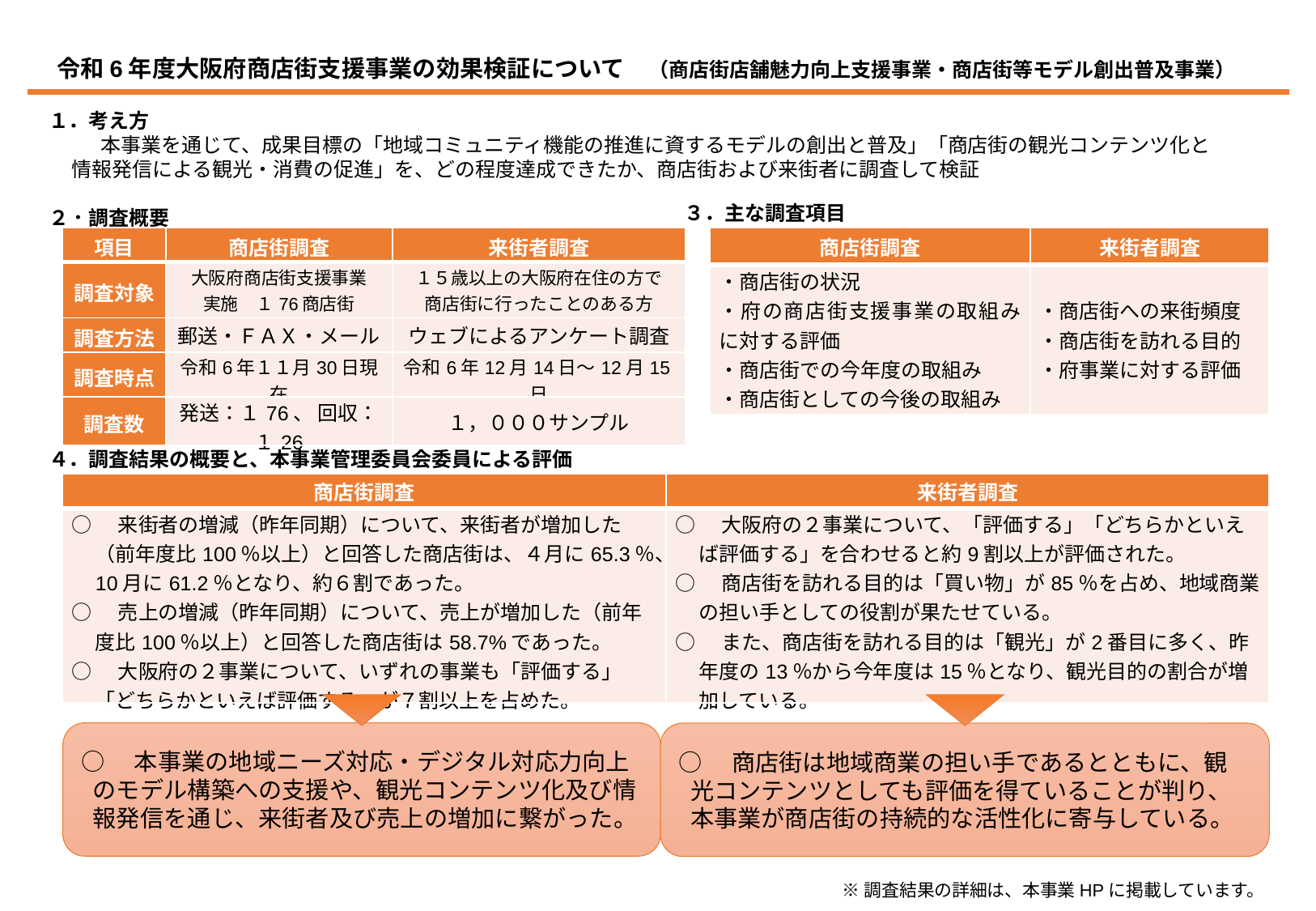

令和6年度大阪府商店街支援事業の効果検証について　（商店街店舗魅力向上支援事業・商店街等モデル創出普及事業）
１．考え方
　　本事業を通じて、成果目標の「地域コミュニティ機能の推進に資するモデルの創出と普及」「商店街の観光コンテンツ化と情報発信による観光・消費の促進」を、どの程度達成できたか、商店街および来街者に調査して検証

２．調査概要
３．主な調査項目
| 項目 | 商店街調査 | 来街者調査 |
| --- | --- | --- |
| 調査対象 | 大阪府商店街支援事業 実施　１76商店街 | １５歳以上の大阪府在住の方で 商店街に行ったことのある方 |
| 調査方法 | 郵送・ＦＡＸ・メール | ウェブによるアンケート調査 |
| 調査時点 | 令和6年１１月30日現在 | 令和6年12月14日～12月15日 |
| 調査数 | 発送：１76、 回収：１26 | １，０００サンプル |
| 商店街調査 | 来街者調査 |
| --- | --- |
| ・商店街の状況 ・府の商店街支援事業の取組みに対する評価 ・商店街での今年度の取組み ・商店街としての今後の取組み | ・商店街への来街頻度 ・商店街を訪れる目的 ・府事業に対する評価 |
４．調査結果の概要と、本事業管理委員会委員による評価
| 商店街調査 | 来街者調査 |
| --- | --- |
| ○　来街者の増減（昨年同期）について、来街者が増加した（前年度比100％以上）と回答した商店街は、４月に65.3％、10月に61.2％となり、約６割であった。 ○　売上の増減（昨年同期）について、売上が増加した（前年度比100％以上）と回答した商店街は58.7%であった。 ○　大阪府の２事業について、いずれの事業も「評価する」「どちらかといえば評価する」が７割以上を占めた。 | ○　大阪府の２事業について、「評価する」「どちらかといえば評価する」を合わせると約9割以上が評価された。 ○　商店街を訪れる目的は「買い物」が85％を占め、地域商業の担い手としての役割が果たせている。　 ○　また、商店街を訪れる目的は「観光」が2番目に多く、昨年度の13％から今年度は15％となり、観光目的の割合が増加している。 |

○　本事業の地域ニーズ対応・デジタル対応力向上のモデル構築への支援や、観光コンテンツ化及び情報発信を通じ、来街者及び売上の増加に繋がった。
○　商店街は地域商業の担い手であるとともに、観光コンテンツとしても評価を得ていることが判り、本事業が商店街の持続的な活性化に寄与している。
※調査結果の詳細は、本事業HPに掲載しています。